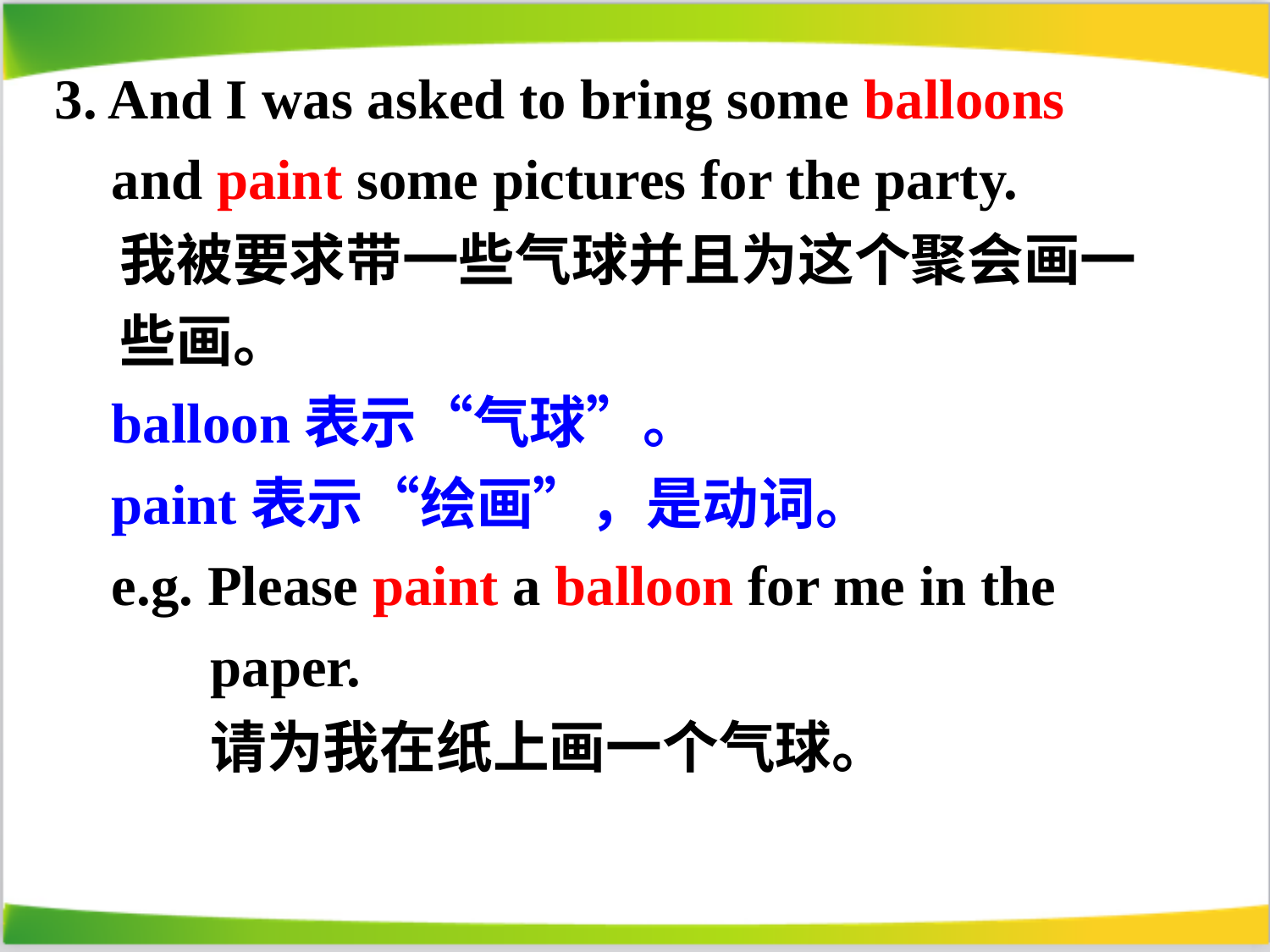

3. And I was asked to bring some balloons
    and paint some pictures for the party.
    我被要求带一些气球并且为这个聚会画一
    些画。
    balloon表示“气球”。
    paint表示“绘画”，是动词。
    e.g. Please paint a balloon for me in the
           paper.
           请为我在纸上画一个气球。